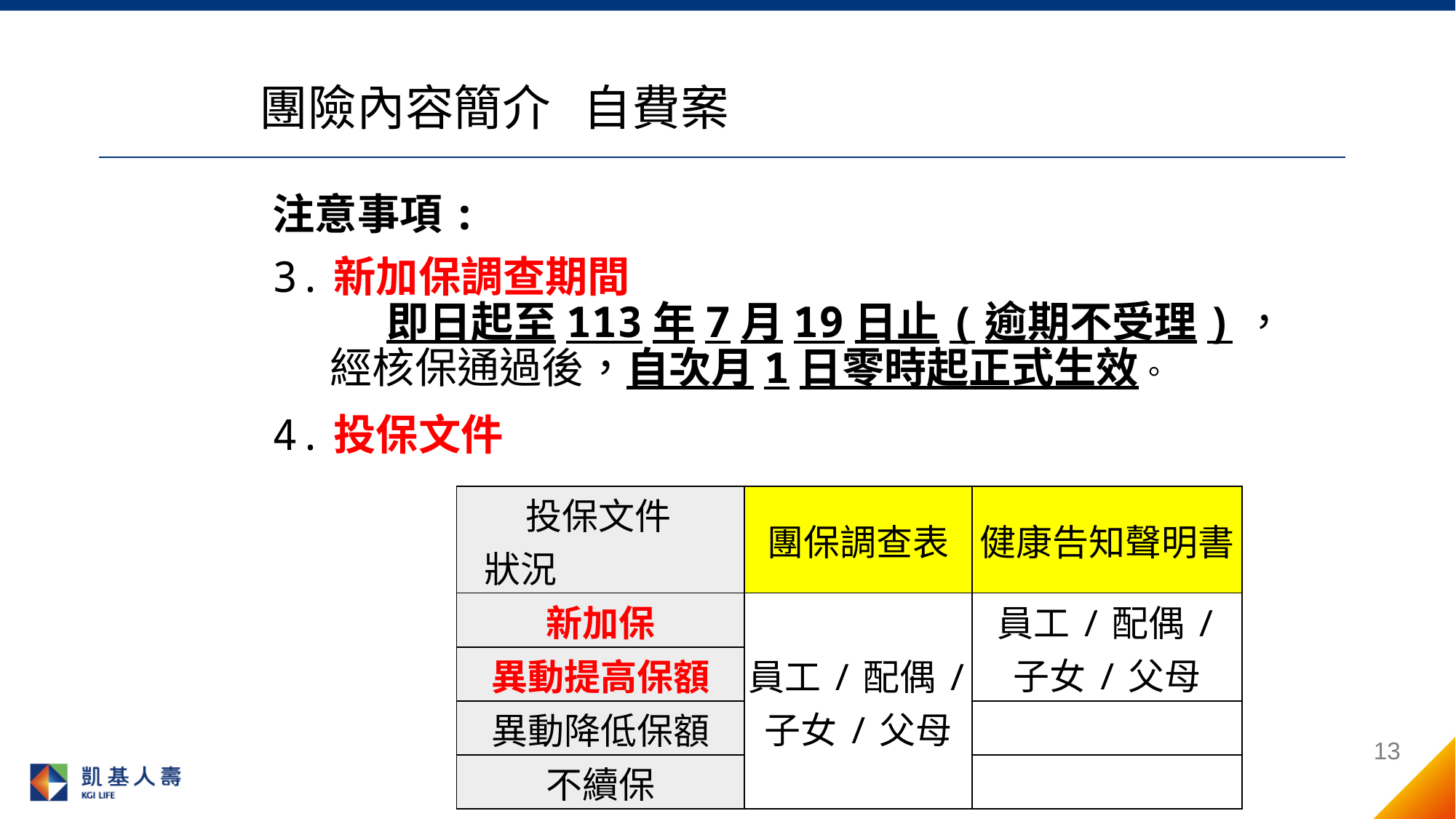

團險內容簡介   自費案
注意事項:
3.新加保調查期間
           即日起至113年7月19日止(逾期不受理)，
     經核保通過後，自次月1日零時起正式生效。
4.投保文件
| 投保文件 狀況 | 團保調查表 | 健康告知聲明書 |
| --- | --- | --- |
| 新加保 | 員工/配偶/ 子女/父母 | 員工/配偶/ 子女/父母 |
| 異動提高保額 |  |  |
| 異動降低保額 |  |  |
| 不續保 |  |  |